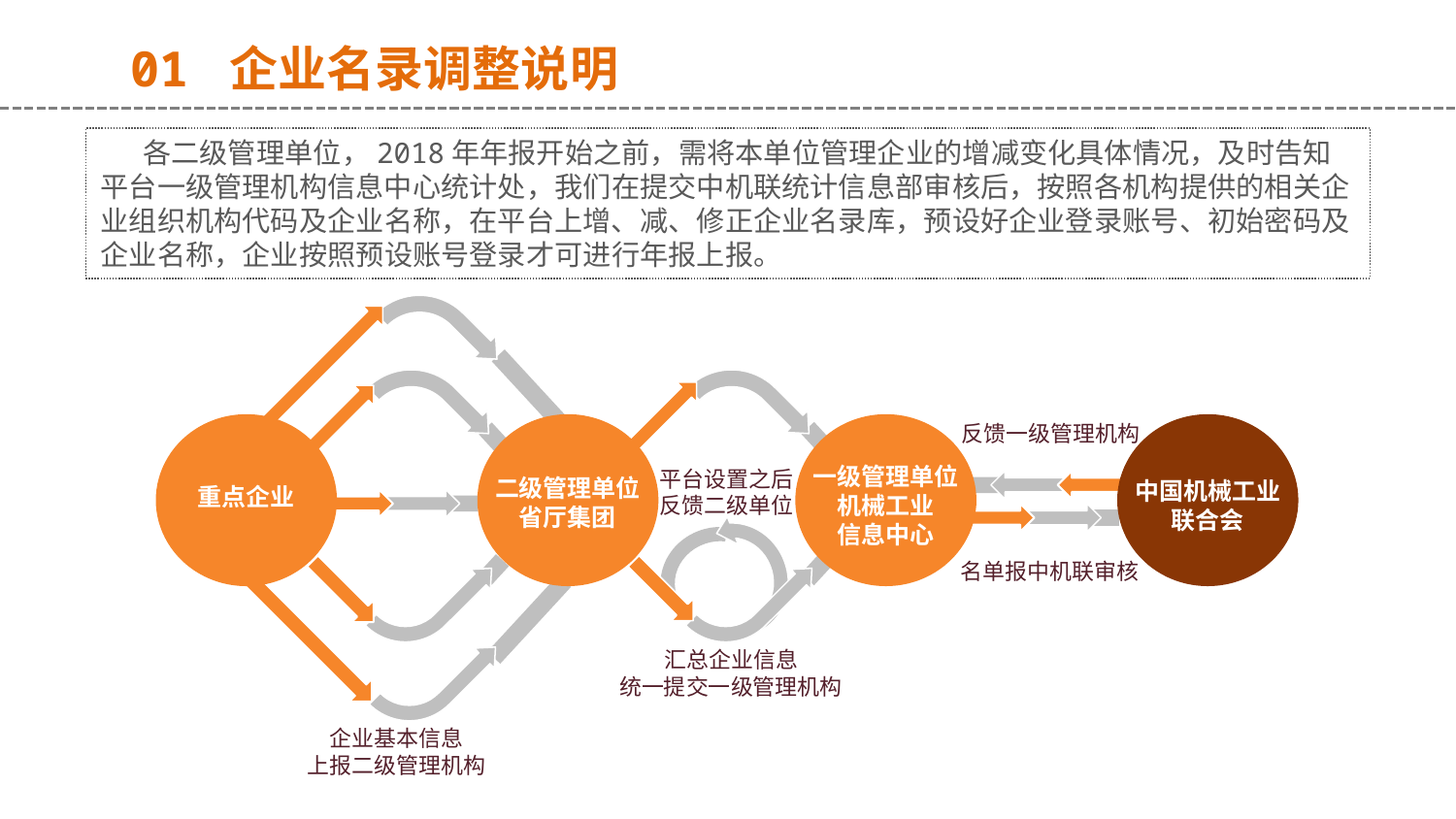

01 企业名录调整说明
各二级管理单位，2018年年报开始之前，需将本单位管理企业的增减变化具体情况，及时告知平台一级管理机构信息中心统计处，我们在提交中机联统计信息部审核后，按照各机构提供的相关企业组织机构代码及企业名称，在平台上增、减、修正企业名录库，预设好企业登录账号、初始密码及企业名称，企业按照预设账号登录才可进行年报上报。

反馈一级管理机构

一级管理单位
机械工业
信息中心
平台设置之后
反馈二级单位
二级管理单位
省厅集团

中国机械工业
联合会

重点企业

名单报中机联审核

汇总企业信息
统一提交一级管理机构

企业基本信息
上报二级管理机构
13